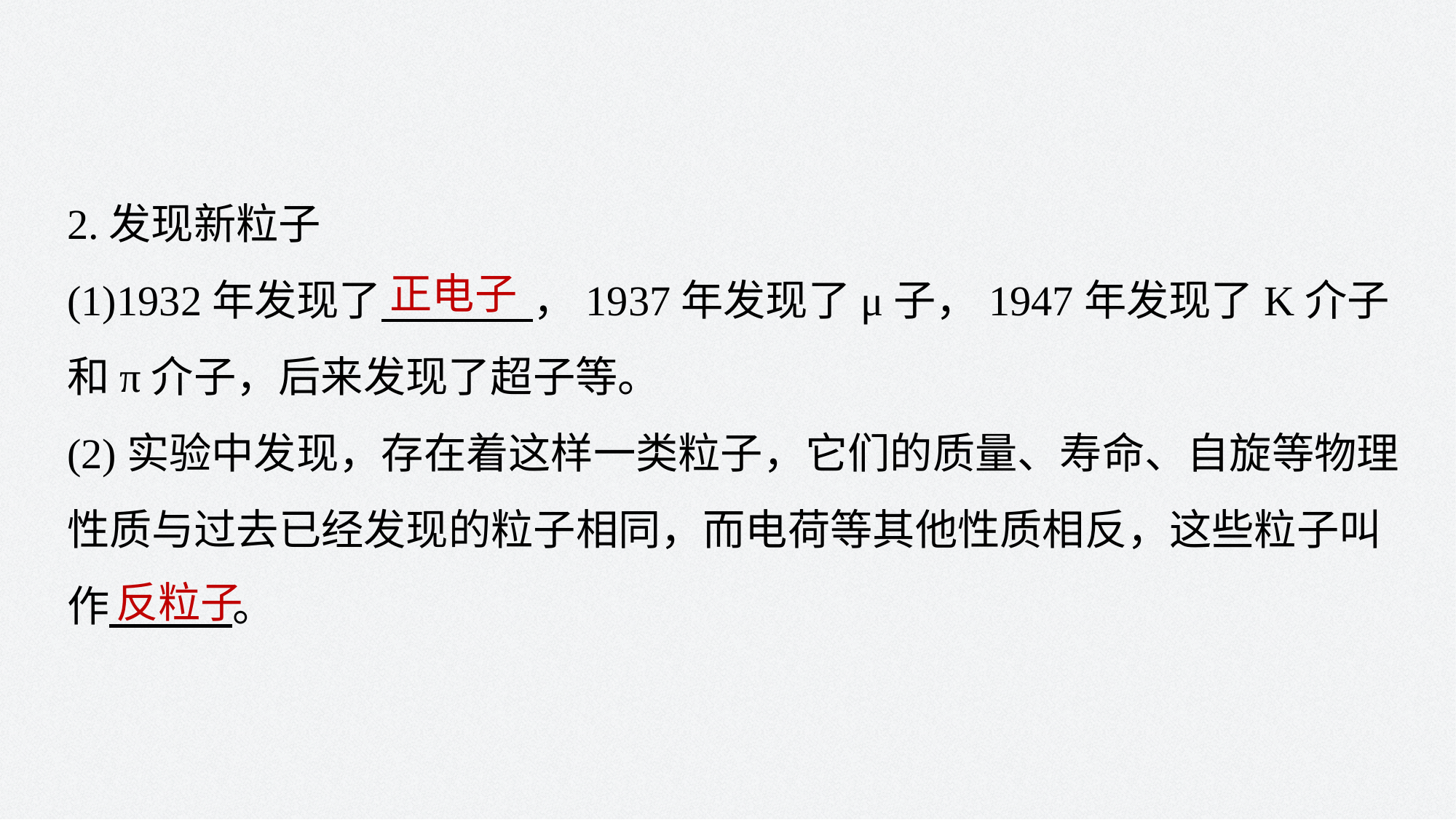

2.发现新粒子
(1)1932年发现了                ，1937年发现了μ子，1947年发现了K介子和π介子，后来发现了超子等。
(2)实验中发现，存在着这样一类粒子，它们的质量、寿命、自旋等物理性质与过去已经发现的粒子相同，而电荷等其他性质相反，这些粒子叫作             。
正电子
反粒子